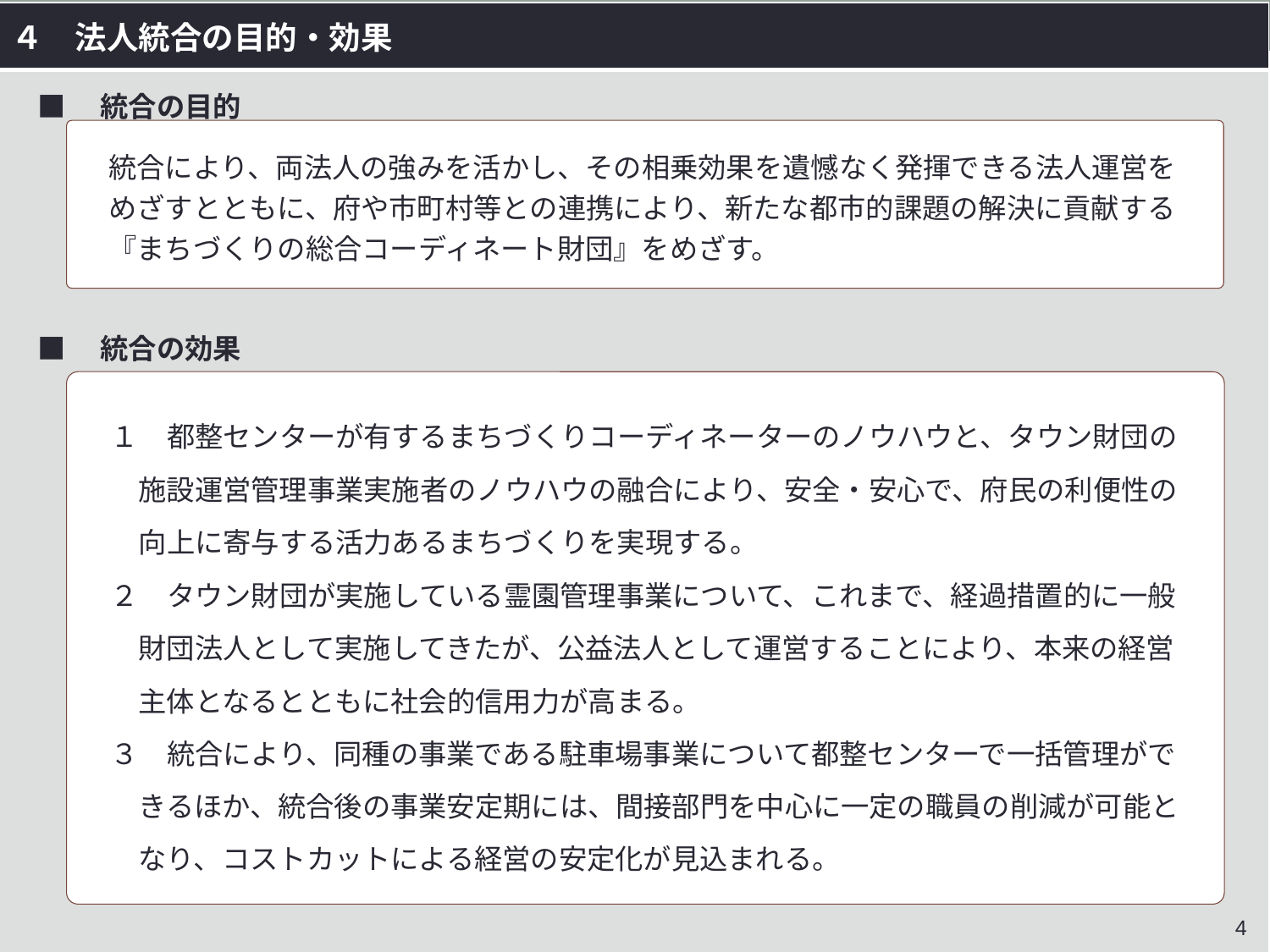

| ４　法人統合の目的・効果 |
| --- |
|  |
■　統合の目的
　統合により、両法人の強みを活かし、その相乗効果を遺憾なく発揮できる法人運営を
　めざすとともに、府や市町村等との連携により、新たな都市的課題の解決に貢献する
　『まちづくりの総合コーディネート財団』をめざす。
■　統合の効果
　１　都整センターが有するまちづくりコーディネーターのノウハウと、タウン財団の
　　施設運営管理事業実施者のノウハウの融合により、安全・安心で、府民の利便性の
　　向上に寄与する活力あるまちづくりを実現する。
　２　タウン財団が実施している霊園管理事業について、これまで、経過措置的に一般
　　財団法人として実施してきたが、公益法人として運営することにより、本来の経営
　　主体となるとともに社会的信用力が高まる。
　３　統合により、同種の事業である駐車場事業について都整センターで一括管理がで
　　きるほか、統合後の事業安定期には、間接部門を中心に一定の職員の削減が可能と
　　なり、コストカットによる経営の安定化が見込まれる。
4